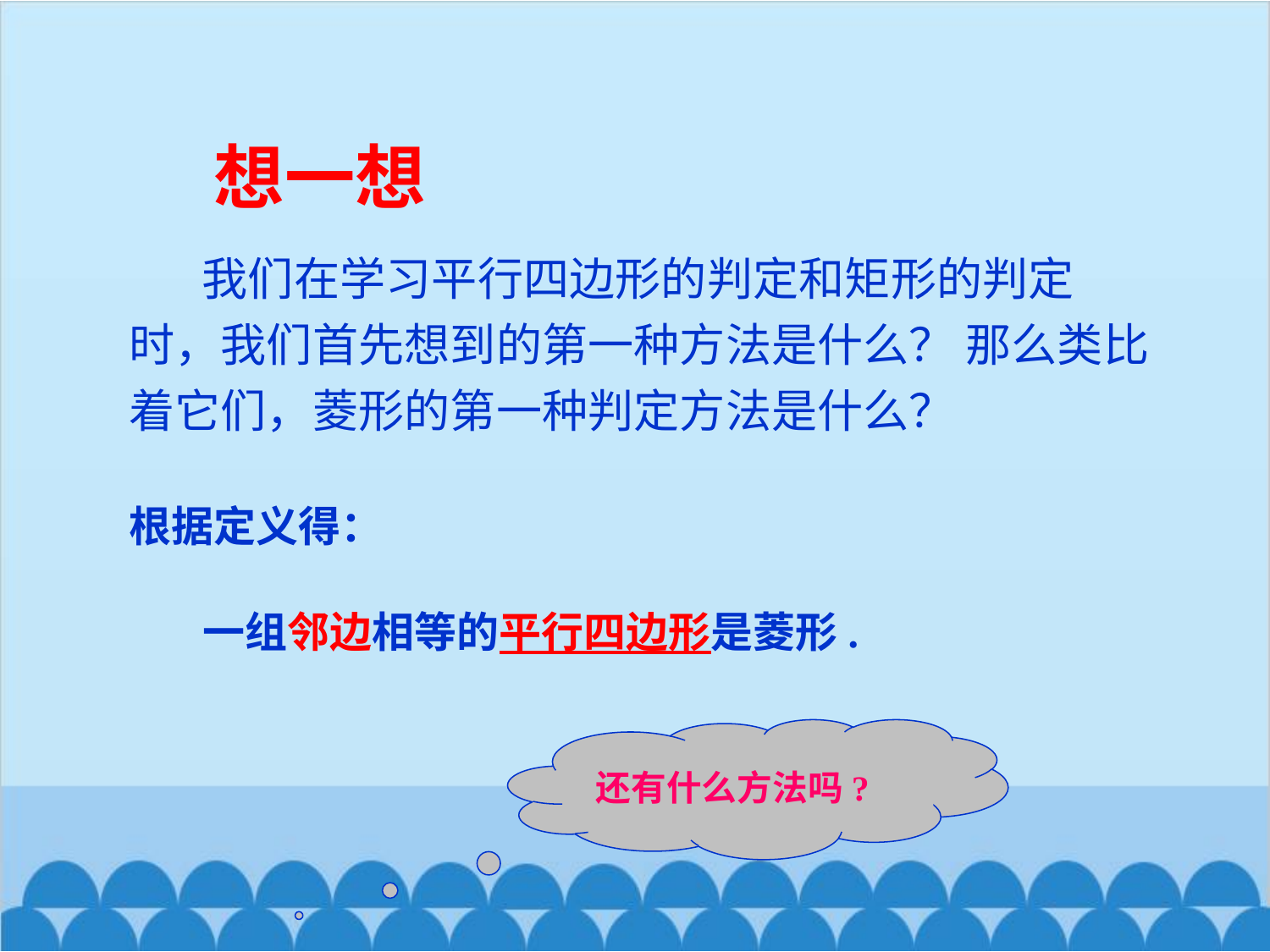

想一想
      我们在学习平行四边形的判定和矩形的判定时，我们首先想到的第一种方法是什么？ 那么类比着它们，菱形的第一种判定方法是什么？
根据定义得：
一组邻边相等的平行四边形是菱形.

还有什么方法吗?